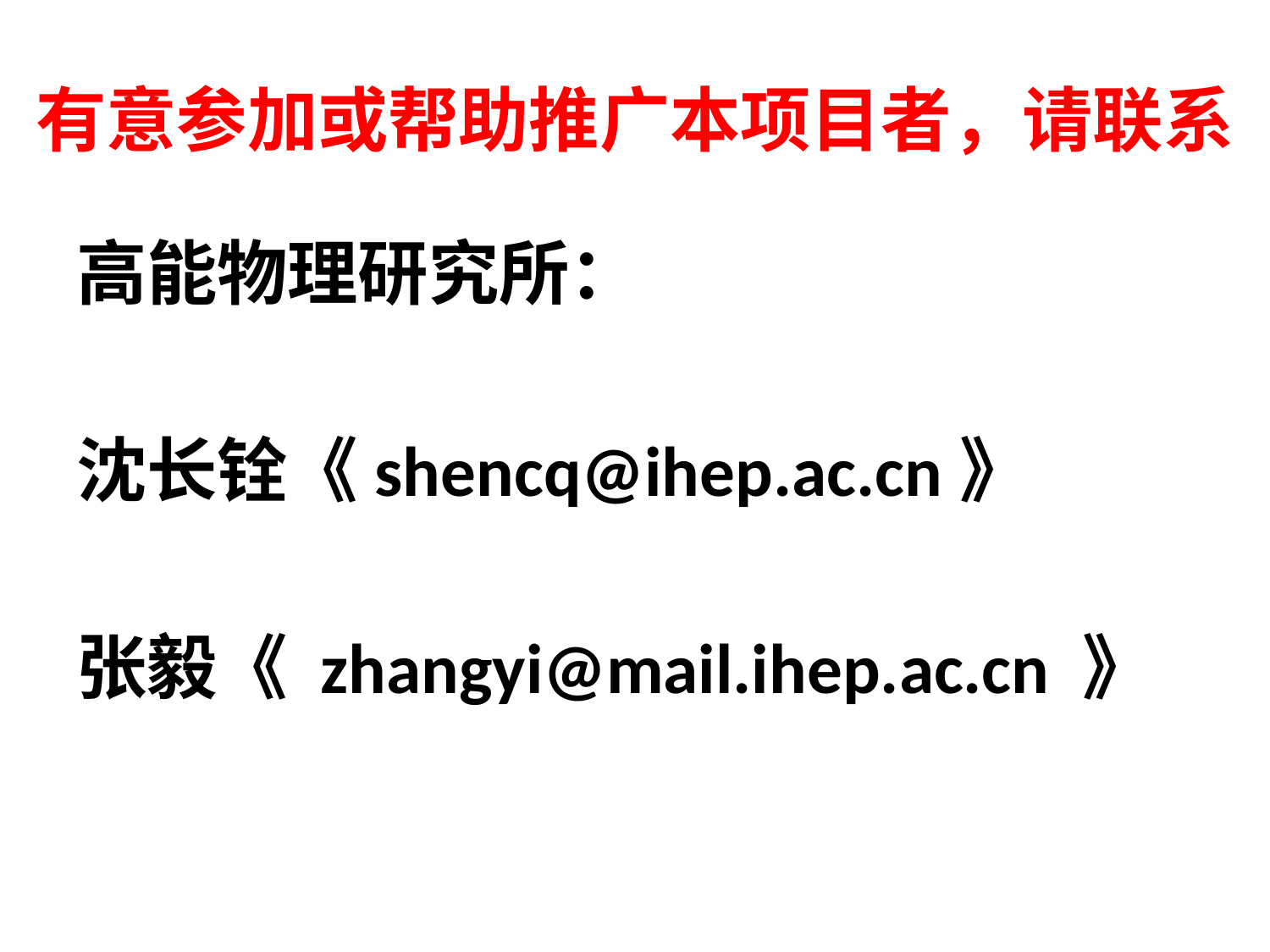

# 有意参加或帮助推广本项目者，请联系
高能物理研究所：

沈长铨《shencq@ihep.ac.cn》

张毅《 zhangyi@mail.ihep.ac.cn 》